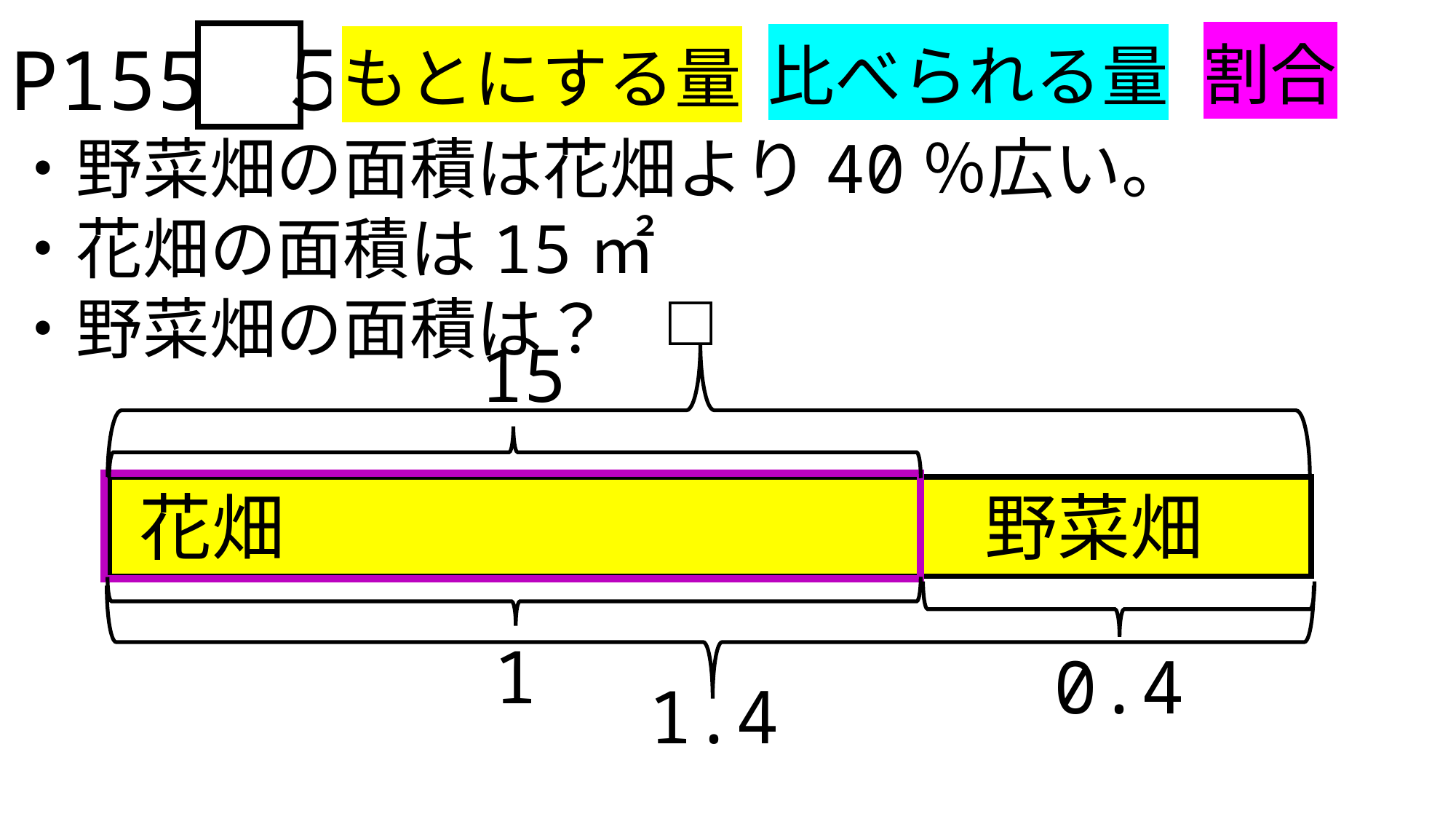

P155 ５
・野菜畑の面積は花畑より40％広い。
・花畑の面積は15㎡
・野菜畑の面積は？

割合
比べられる量
もとにする量

□
15

花畑
野菜畑

1
0.4
1.4